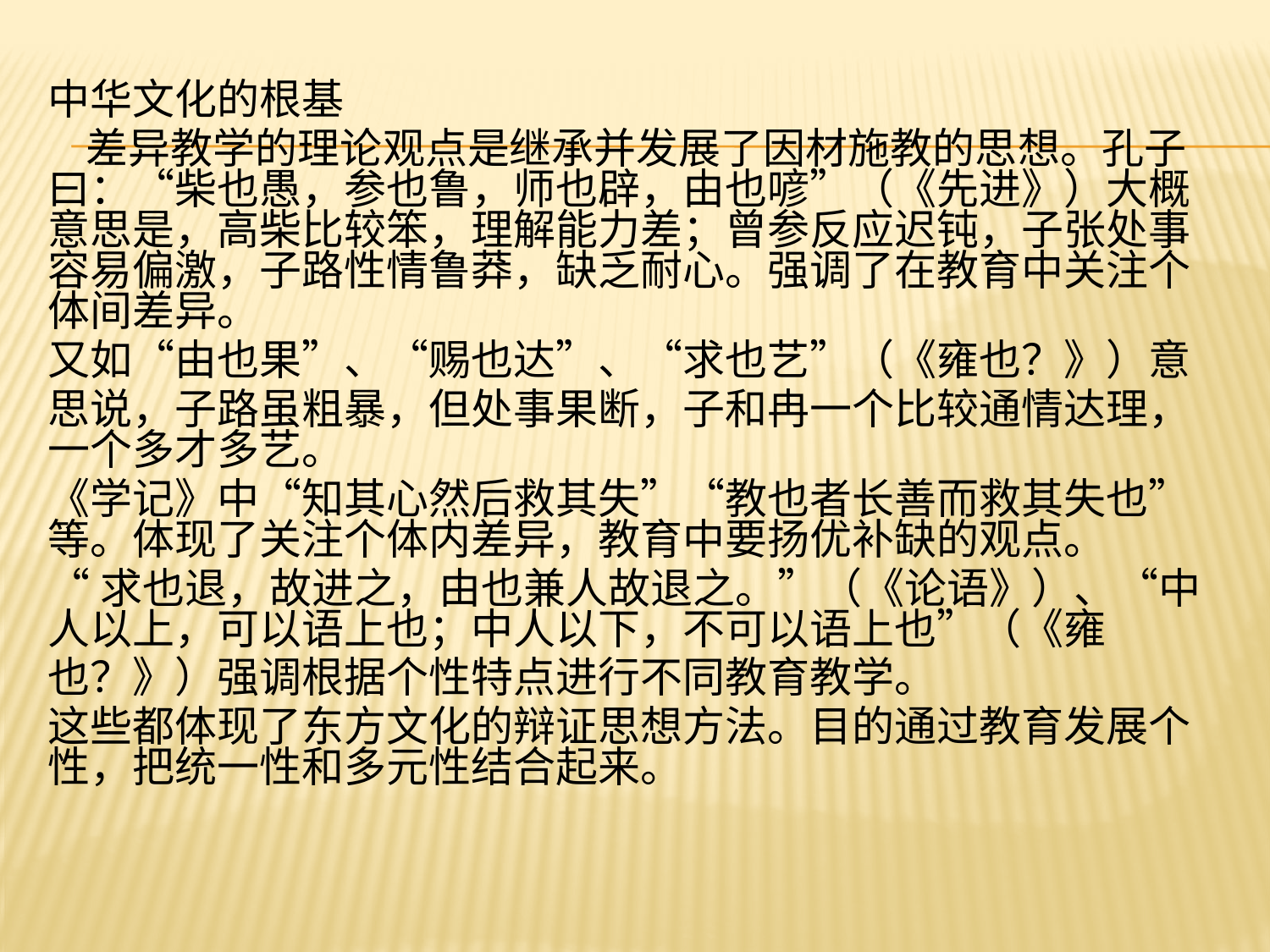

中华文化的根基
   差异教学的理论观点是继承并发展了因材施教的思想。孔子曰：“柴也愚，参也鲁，师也辟，由也喭”（《先进》）大概意思是，高柴比较笨，理解能力差；曾参反应迟钝，子张处事容易偏激，子路性情鲁莽，缺乏耐心。强调了在教育中关注个体间差异。
又如“由也果”、“赐也达”、“求也艺”（《雍也？》）意
思说，子路虽粗暴，但处事果断，子和冉一个比较通情达理，一个多才多艺。
《学记》中“知其心然后救其失”“教也者长善而救其失也”等。体现了关注个体内差异，教育中要扬优补缺的观点。
“求也退，故进之，由也兼人故退之。”（《论语》）、“中人以上，可以语上也；中人以下，不可以语上也”（《雍
也？》）强调根据个性特点进行不同教育教学。
这些都体现了东方文化的辩证思想方法。目的通过教育发展个性，把统一性和多元性结合起来。